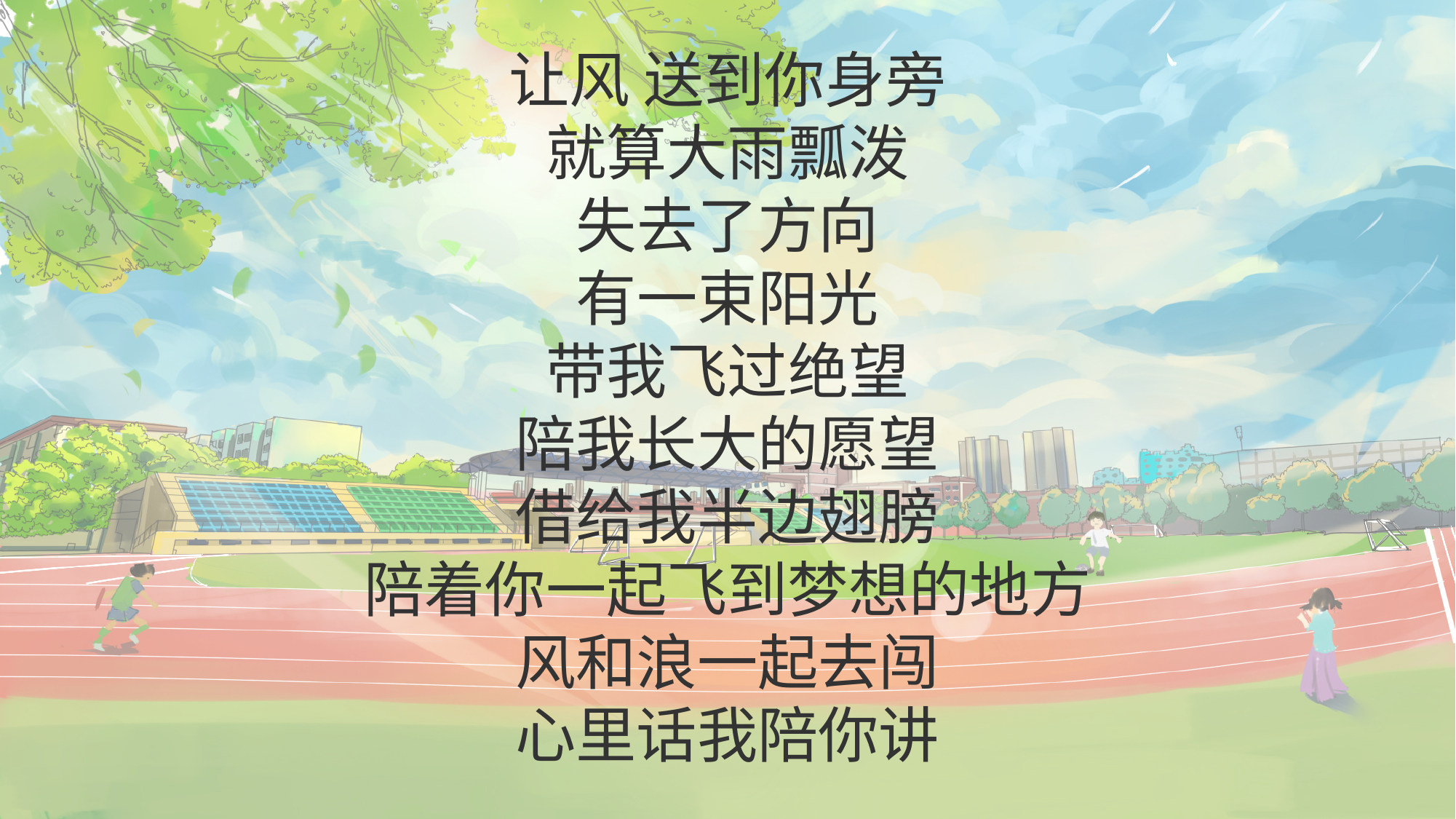

让风 送到你身旁
就算大雨瓢泼
失去了方向
有一束阳光
带我飞过绝望
陪我长大的愿望
借给我半边翅膀
陪着你一起飞到梦想的地方
风和浪一起去闯
心里话我陪你讲